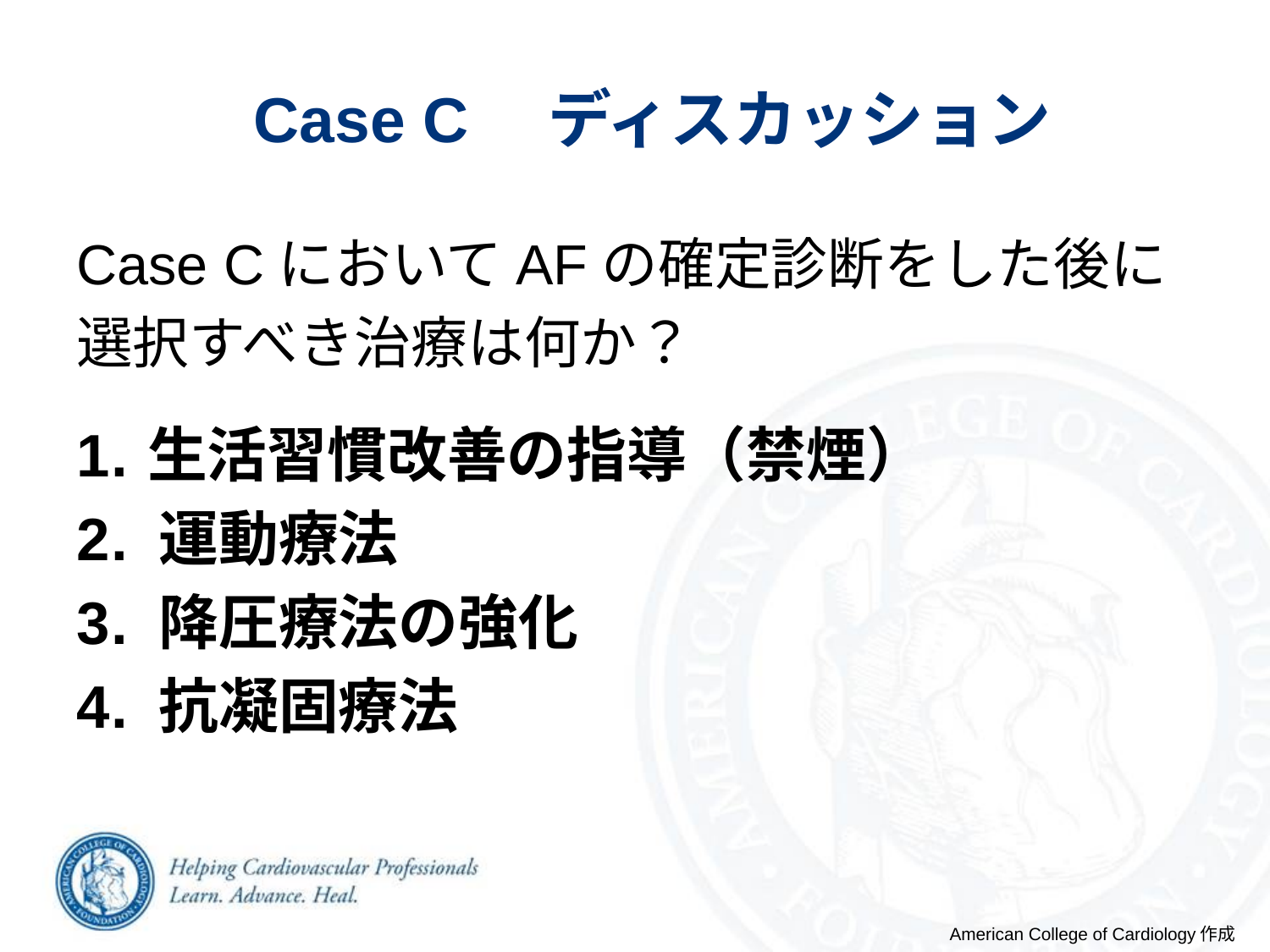

# Case C　ディスカッション
Case CにおいてAFの確定診断をした後に
選択すべき治療は何か？

生活習慣改善の指導（禁煙）
 運動療法
 降圧療法の強化
 抗凝固療法

American College of Cardiology作成